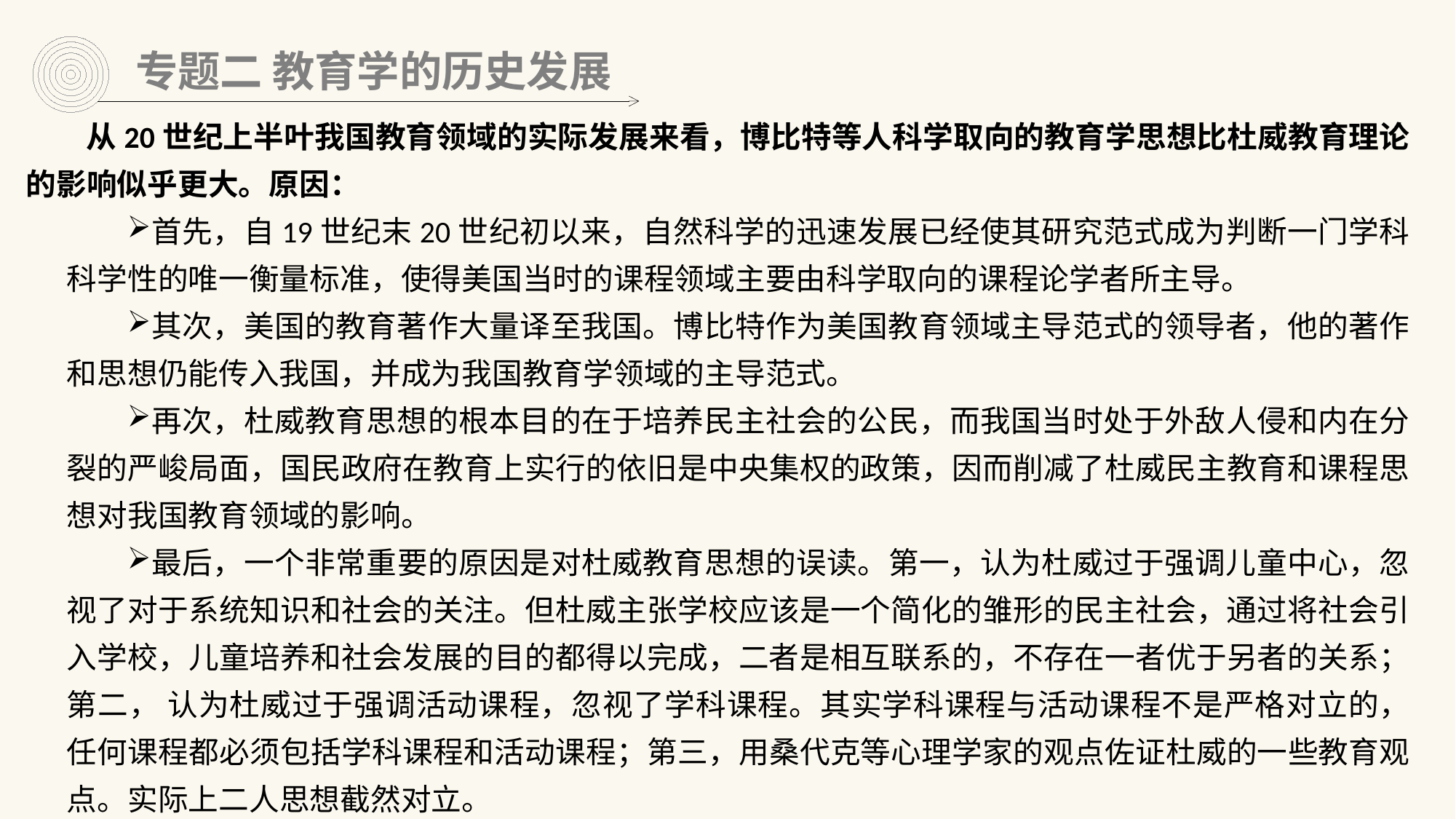

专题二 教育学的历史发展
从20世纪上半叶我国教育领域的实际发展来看，博比特等人科学取向的教育学思想比杜威教育理论的影响似乎更大。原因：
首先，自19世纪末20世纪初以来，自然科学的迅速发展已经使其研究范式成为判断一门学科科学性的唯一衡量标准，使得美国当时的课程领域主要由科学取向的课程论学者所主导。
其次，美国的教育著作大量译至我国。博比特作为美国教育领域主导范式的领导者，他的著作和思想仍能传入我国，并成为我国教育学领域的主导范式。
再次，杜威教育思想的根本目的在于培养民主社会的公民，而我国当时处于外敌人侵和内在分裂的严峻局面，国民政府在教育上实行的依旧是中央集权的政策，因而削减了杜威民主教育和课程思想对我国教育领域的影响。
最后，一个非常重要的原因是对杜威教育思想的误读。第一，认为杜威过于强调儿童中心，忽视了对于系统知识和社会的关注。但杜威主张学校应该是一个简化的雏形的民主社会，通过将社会引入学校，儿童培养和社会发展的目的都得以完成，二者是相互联系的，不存在一者优于另者的关系；第二， 认为杜威过于强调活动课程，忽视了学科课程。其实学科课程与活动课程不是严格对立的，任何课程都必须包括学科课程和活动课程；第三，用桑代克等心理学家的观点佐证杜威的一些教育观点。实际上二人思想截然对立。